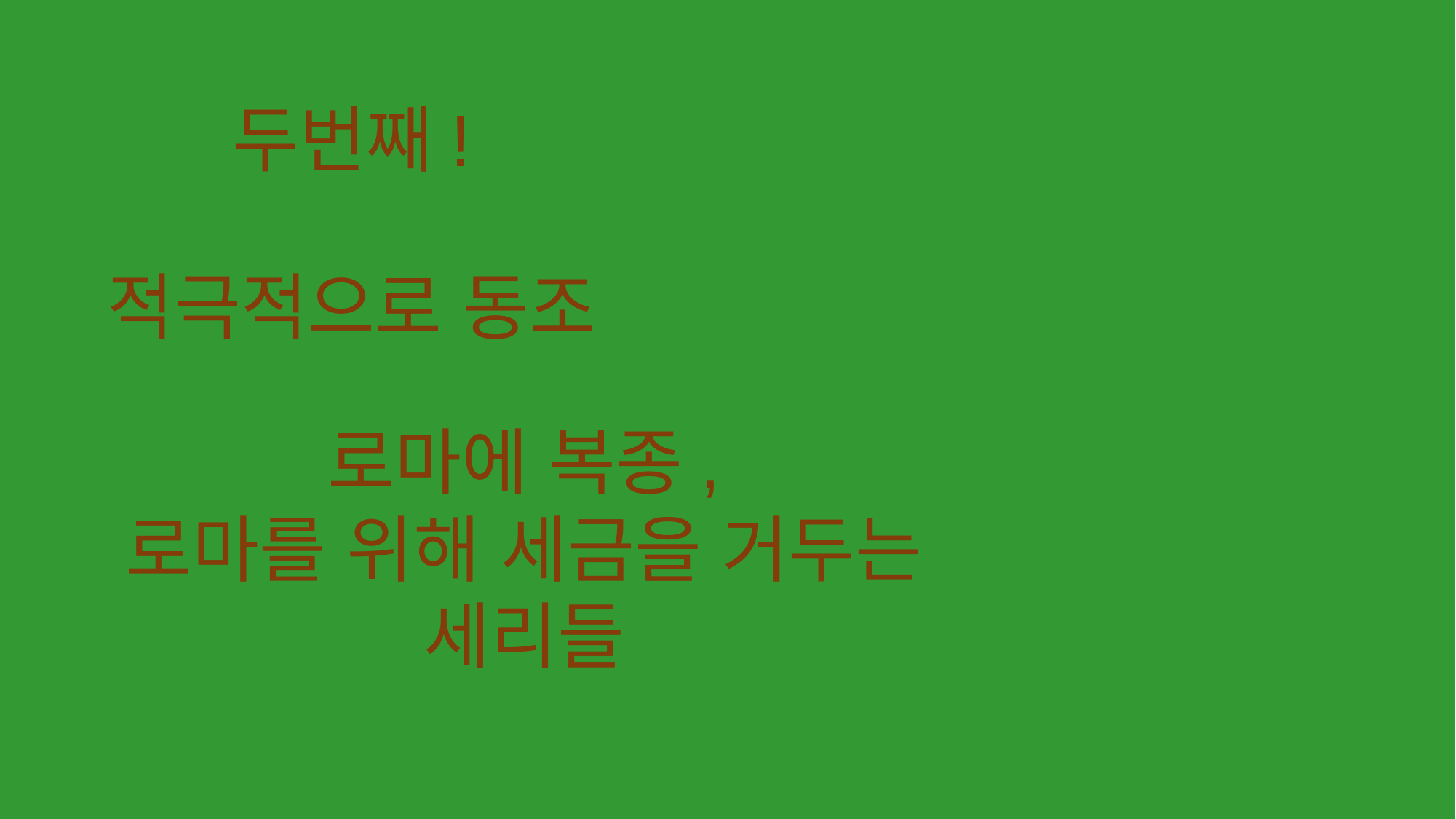

두번째!
적극적으로 동조
로마에 복종,
로마를 위해 세금을 거두는 세리들